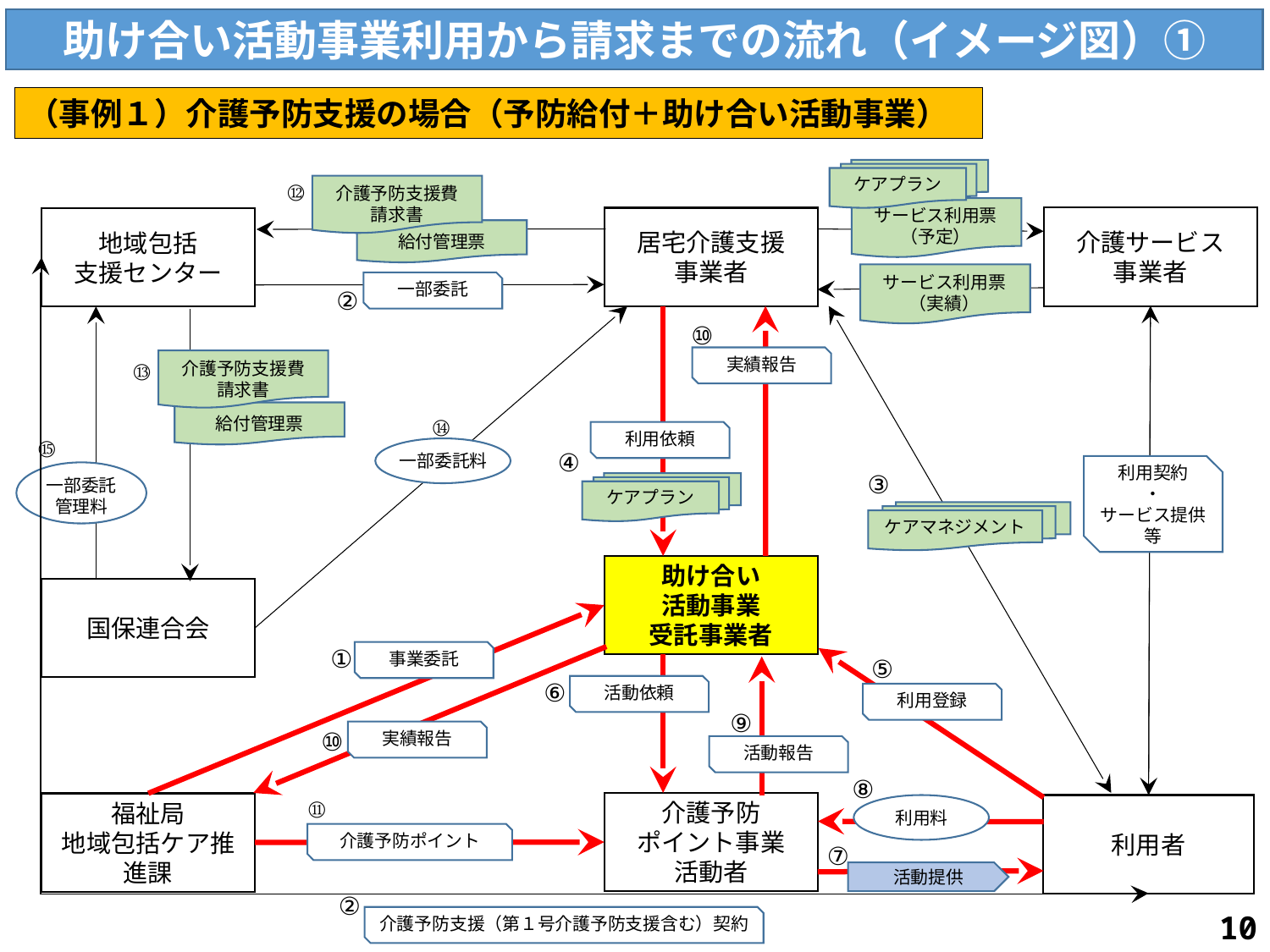

助け合い活動事業利用から請求までの流れ（イメージ図）①
（事例１）介護予防支援の場合（予防給付＋助け合い活動事業）

ケアプラン
⑫

介護予防支援費
請求書

サービス利用票
（予定）
介護サービス
事業者
居宅介護支援
事業者
地域包括
支援センター

給付管理票

サービス利用票
（実績）
一部委託

②
⑩
実績報告

⑬

介護予防支援費
請求書

給付管理票
⑭
利用依頼

⑮

一部委託料
④
利用契約
・
サービス提供
等

一部委託
管理料
③

ケアプラン

ケアマネジメント
助け合い
活動事業
受託事業者
国保連合会
①
事業委託

⑤
⑥
活動依頼

利用登録

⑨
⑩
実績報告

活動報告

⑧
⑪
介護予防
ポイント事業
活動者
福祉局
地域包括ケア推進課

利用料
利用者
介護予防ポイント

⑦
活動提供

②
10
介護予防支援（第１号介護予防支援含む）契約